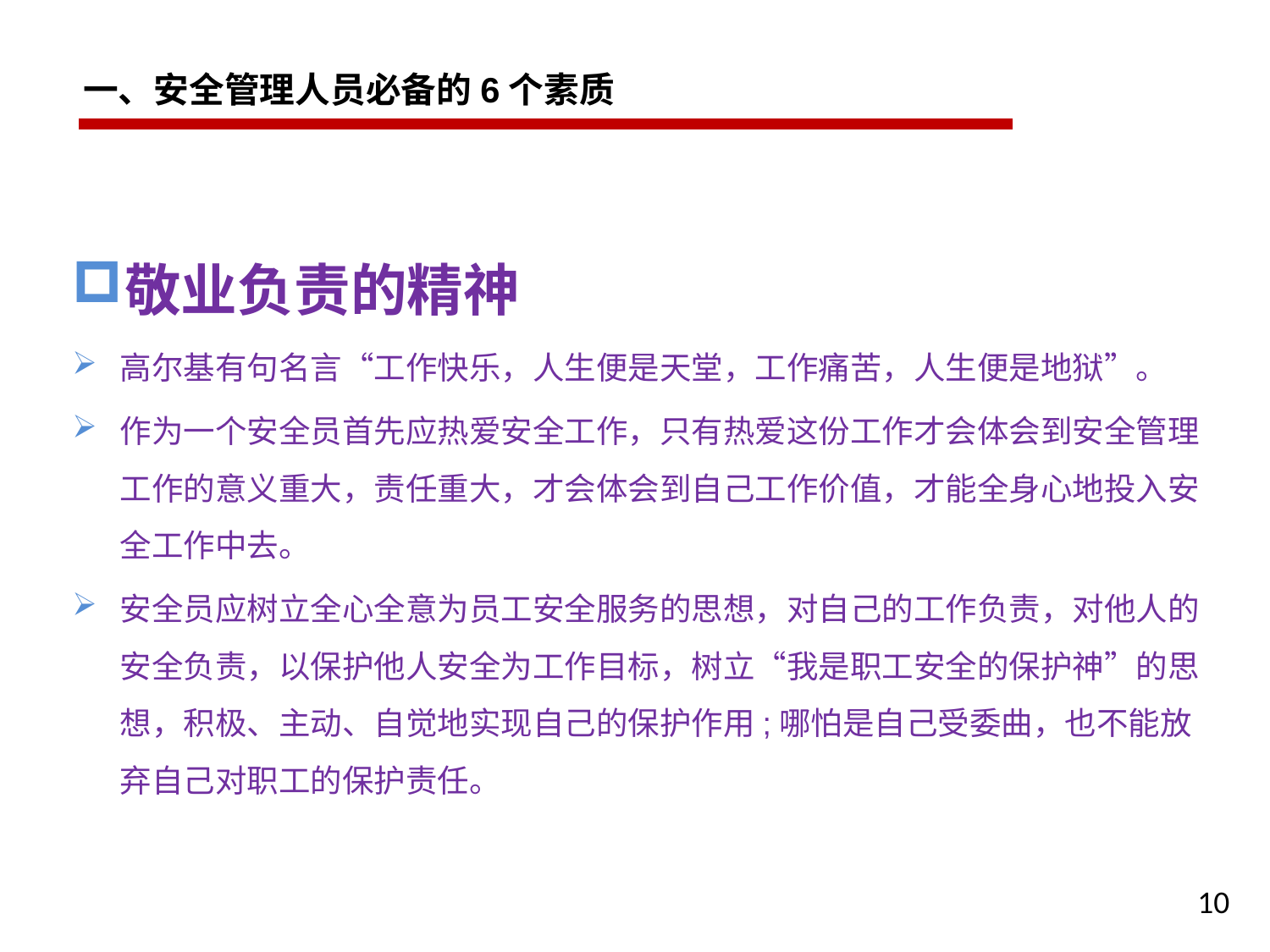

一、安全管理人员必备的6个素质
敬业负责的精神
高尔基有句名言“工作快乐，人生便是天堂，工作痛苦，人生便是地狱”。
作为一个安全员首先应热爱安全工作，只有热爱这份工作才会体会到安全管理工作的意义重大，责任重大，才会体会到自己工作价值，才能全身心地投入安全工作中去。
安全员应树立全心全意为员工安全服务的思想，对自己的工作负责，对他人的安全负责，以保护他人安全为工作目标，树立“我是职工安全的保护神”的思想，积极、主动、自觉地实现自己的保护作用;哪怕是自己受委曲，也不能放弃自己对职工的保护责任。